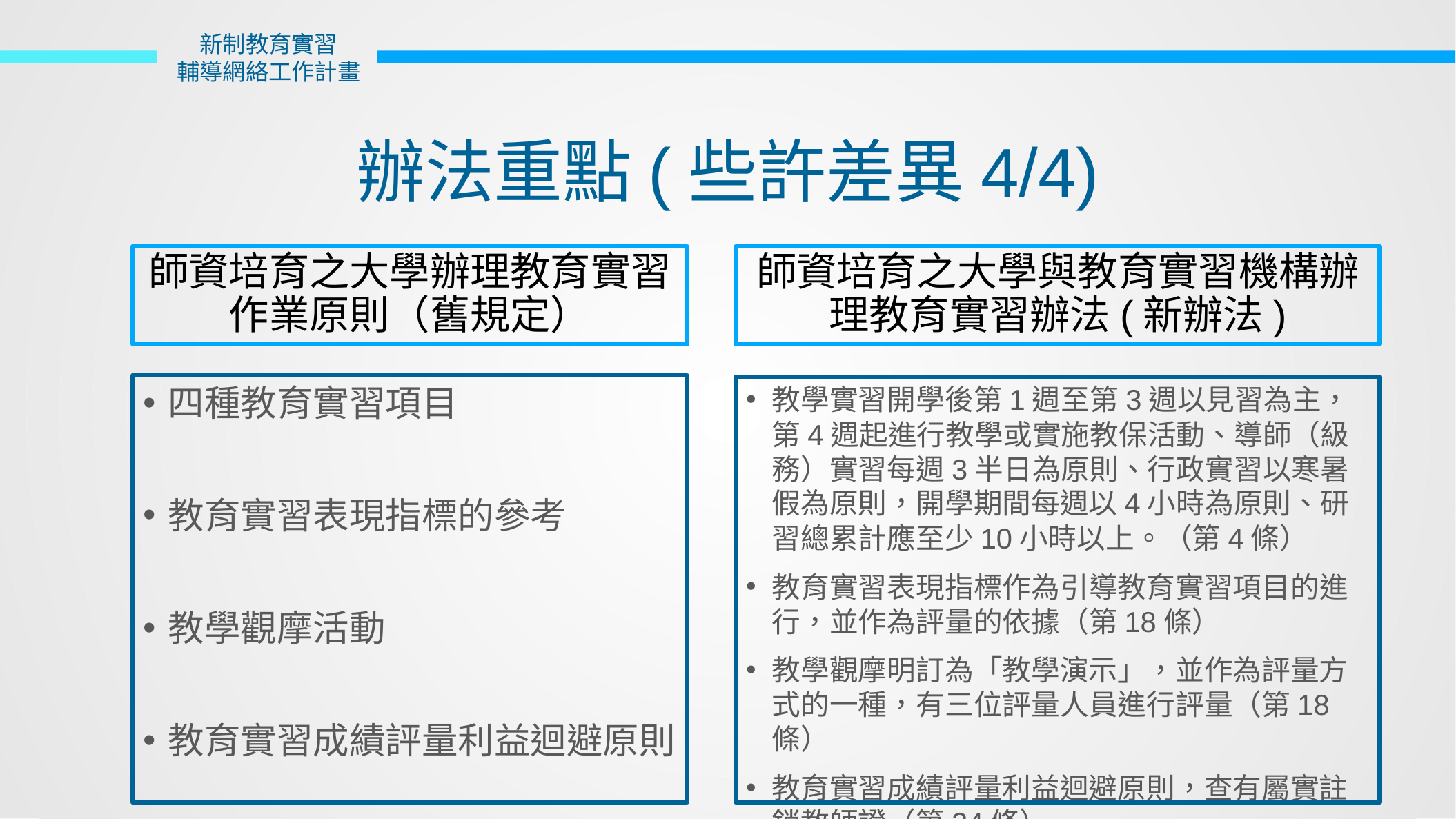

新制教育實習
輔導網絡工作計畫

辦法重點(些許差異4/4)
師資培育之大學辦理教育實習作業原則（舊規定）
師資培育之大學與教育實習機構辦理教育實習辦法(新辦法)
四種教育實習項目

教育實習表現指標的參考

教學觀摩活動

教育實習成績評量利益迴避原則

教學實習開學後第1週至第3週以見習為主，第4週起進行教學或實施教保活動、導師（級務）實習每週3半日為原則、行政實習以寒暑假為原則，開學期間每週以4小時為原則、研習總累計應至少10小時以上。（第4條）
教育實習表現指標作為引導教育實習項目的進行，並作為評量的依據（第18條）
教學觀摩明訂為「教學演示」，並作為評量方式的一種，有三位評量人員進行評量（第18條）
教育實習成績評量利益迴避原則，查有屬實註銷教師證（第24條）